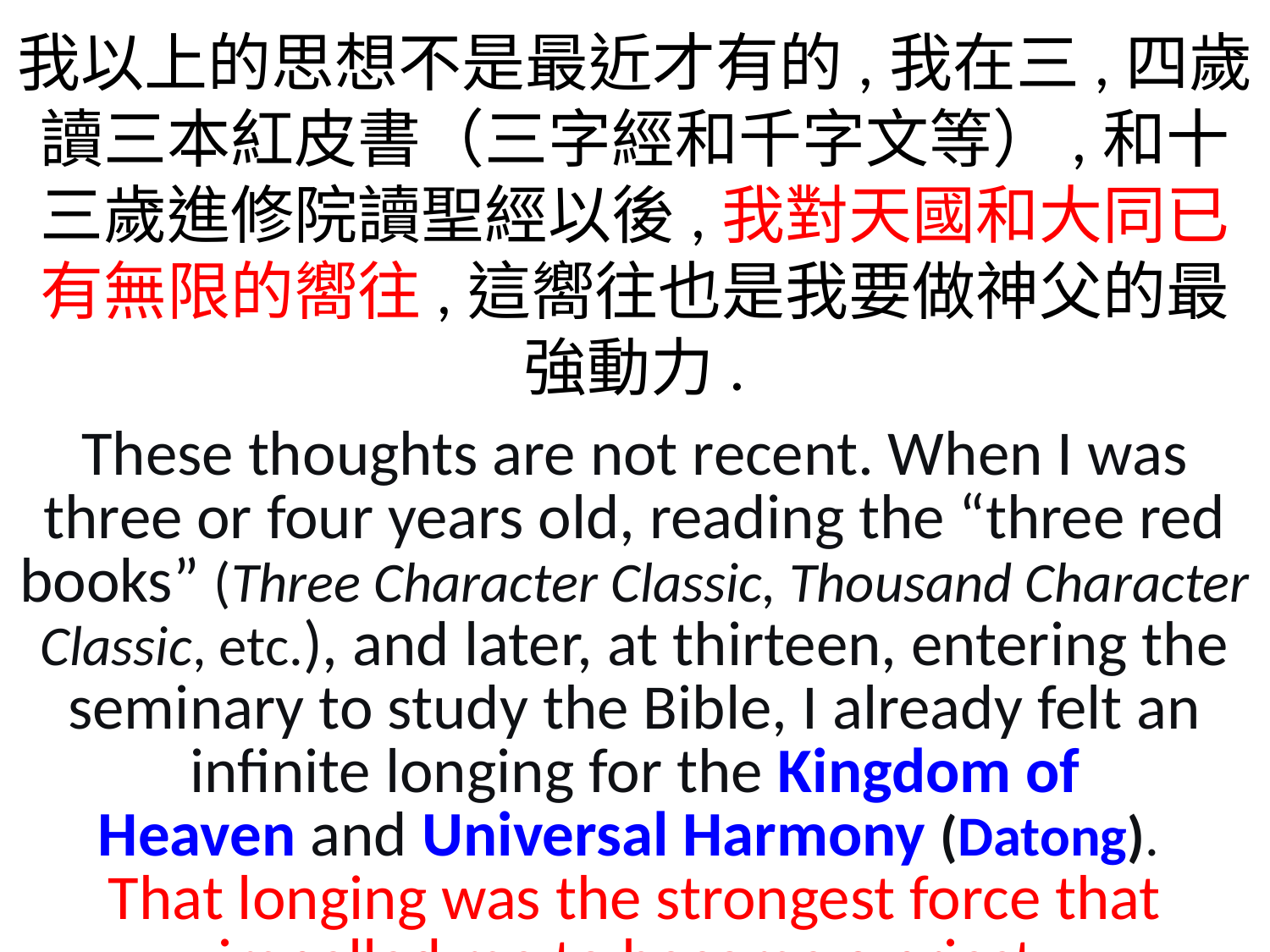

我以上的思想不是最近才有的,我在三,四歲讀三本紅皮書（三字經和千字文等）,和十三歲進修院讀聖經以後,我對天國和大同已有無限的嚮往,這嚮往也是我要做神父的最強動力.
These thoughts are not recent. When I was three or four years old, reading the “three red books” (Three Character Classic, Thousand Character Classic, etc.), and later, at thirteen, entering the seminary to study the Bible, I already felt an infinite longing for the Kingdom of Heaven and Universal Harmony (Datong).
That longing was the strongest force that impelled me to become a priest.